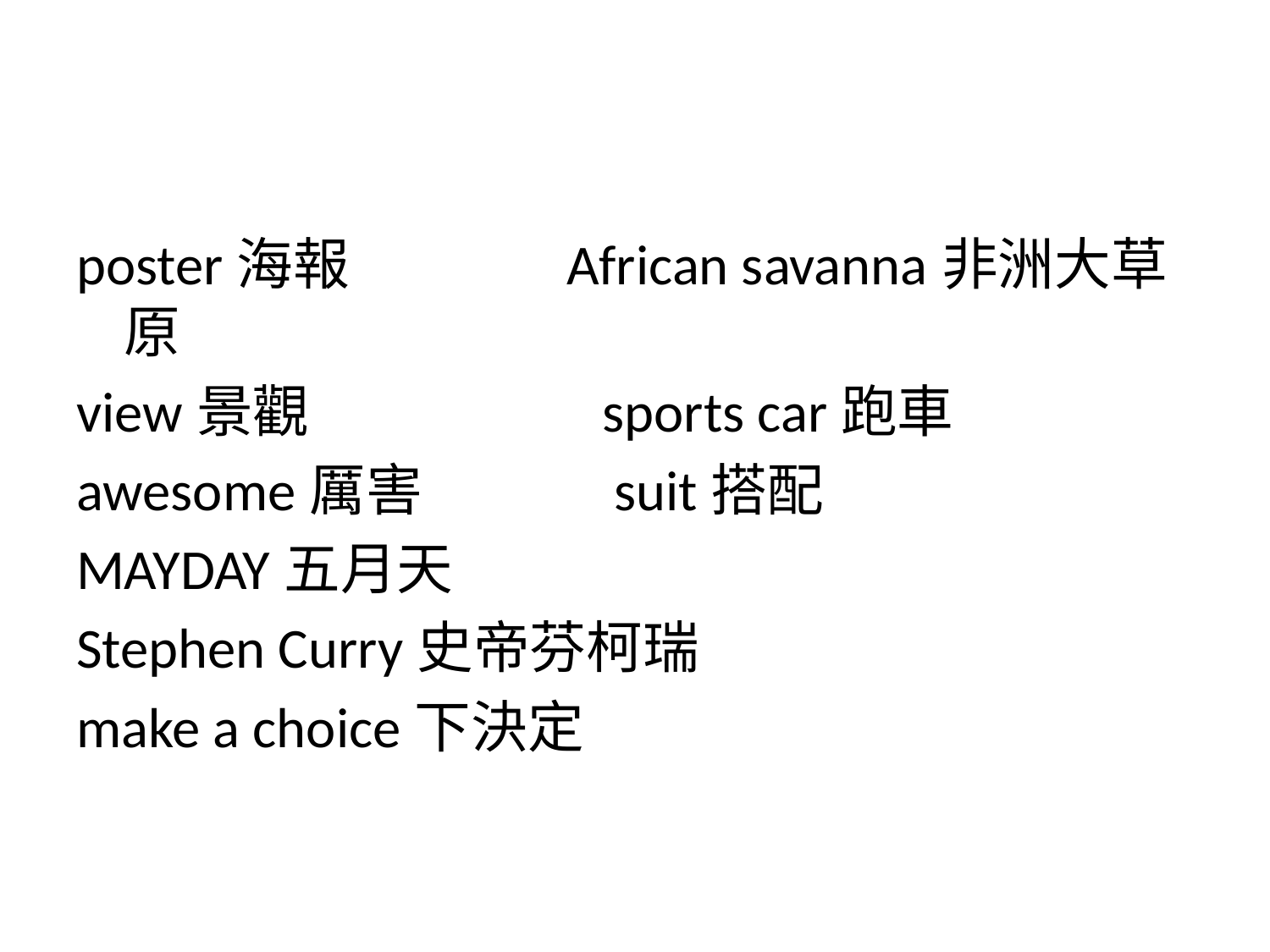

poster海報                African savanna非洲大草原
view景觀                      sports car跑車
awesome厲害              suit搭配
MAYDAY五月天
Stephen Curry史帝芬柯瑞
make a choice下決定